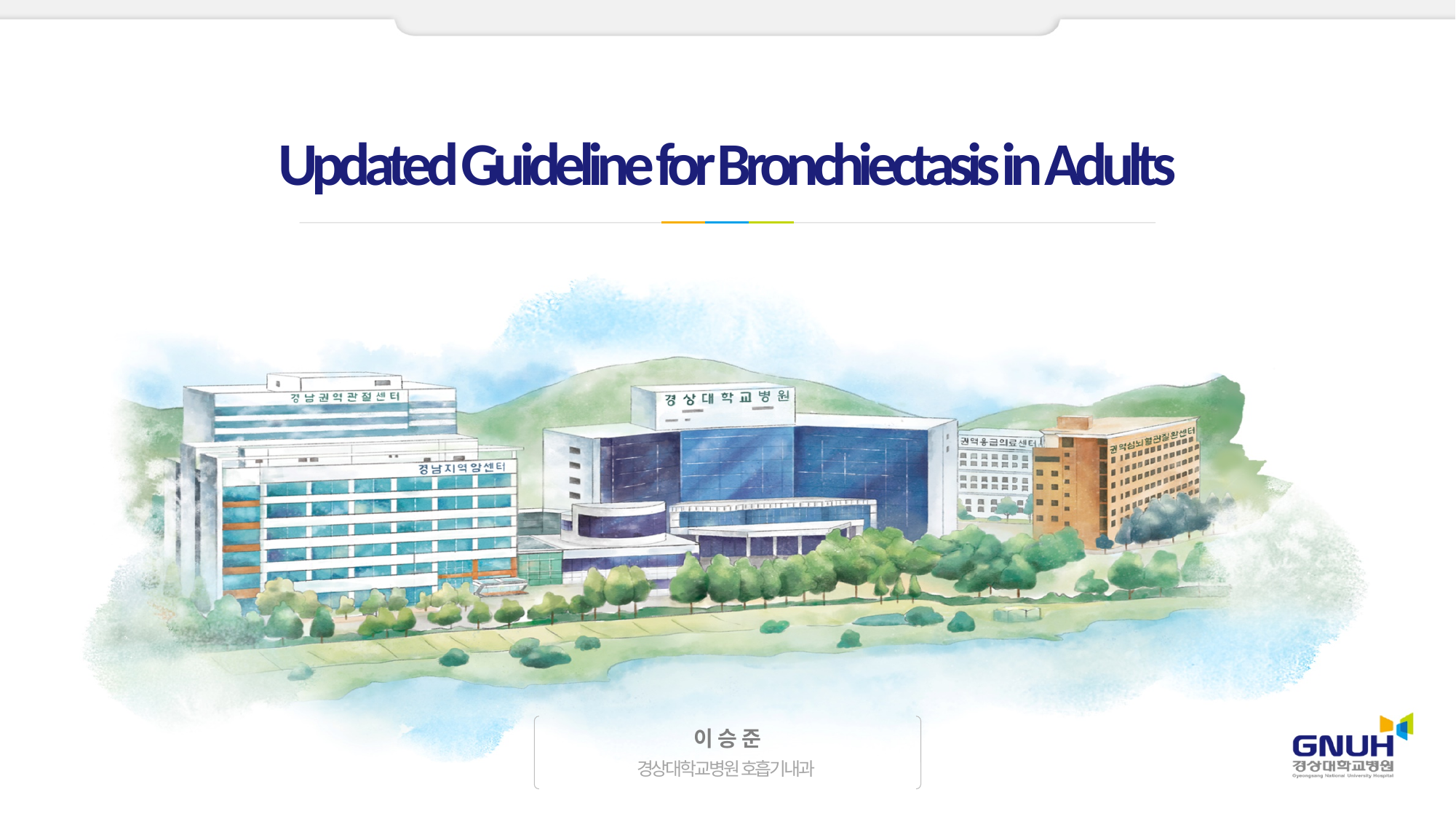

Updated Guideline for Bronchiectasis in Adults

이 승 준
경상대학교병원 호흡기내과